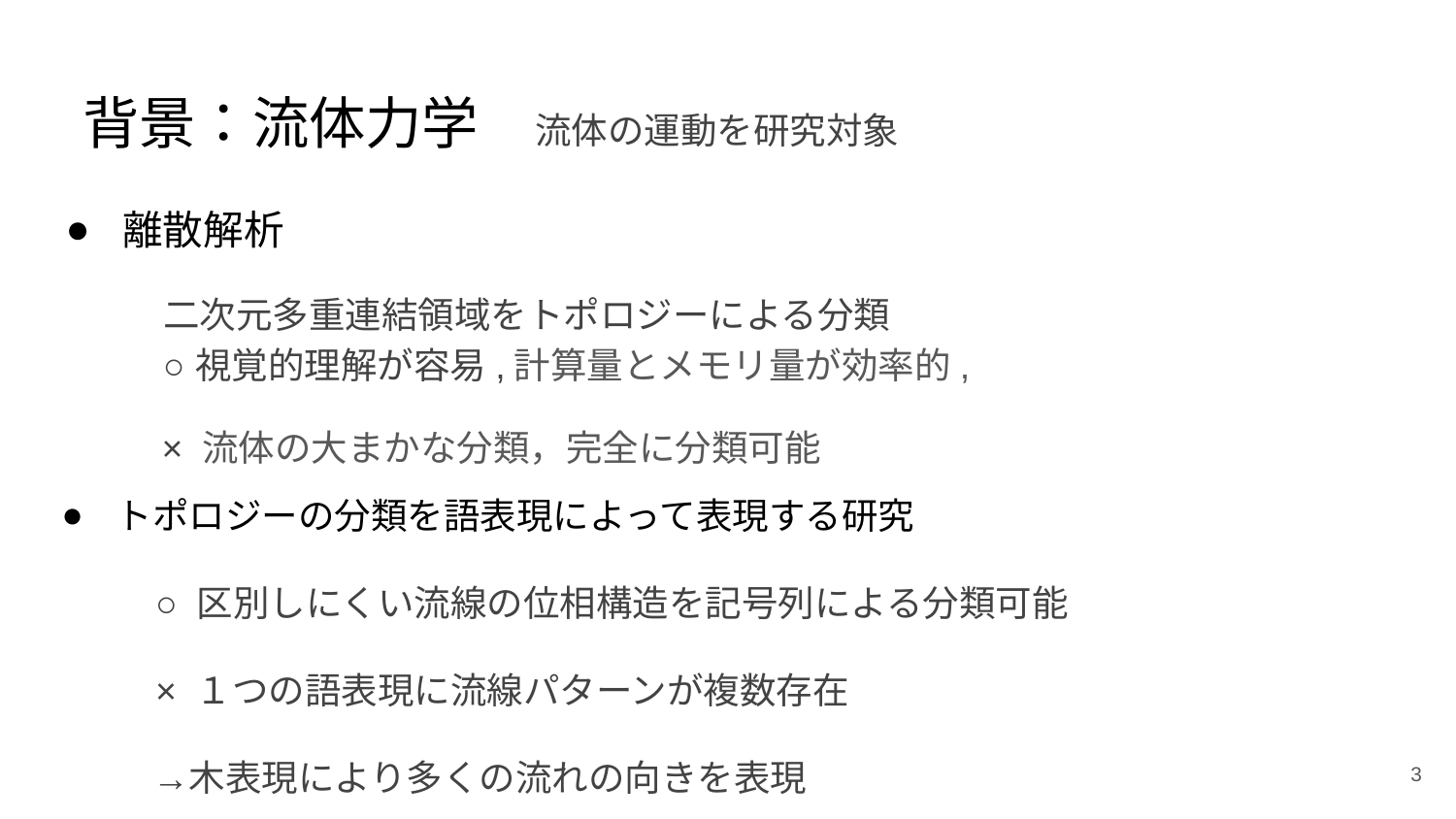

# 背景：流体力学　流体の運動を研究対象
離散解析
　　    二次元多重連結領域をトポロジーによる分類
　　    ○ 視覚的理解が容易,計算量とメモリ量が効率的,
           × 流体の大まかな分類，完全に分類可能

トポロジーの分類を語表現によって表現する研究

           ○ 区別しにくい流線の位相構造を記号列による分類可能

           × １つの語表現に流線パターンが複数存在

　　　→木表現により多くの流れの向きを表現
3